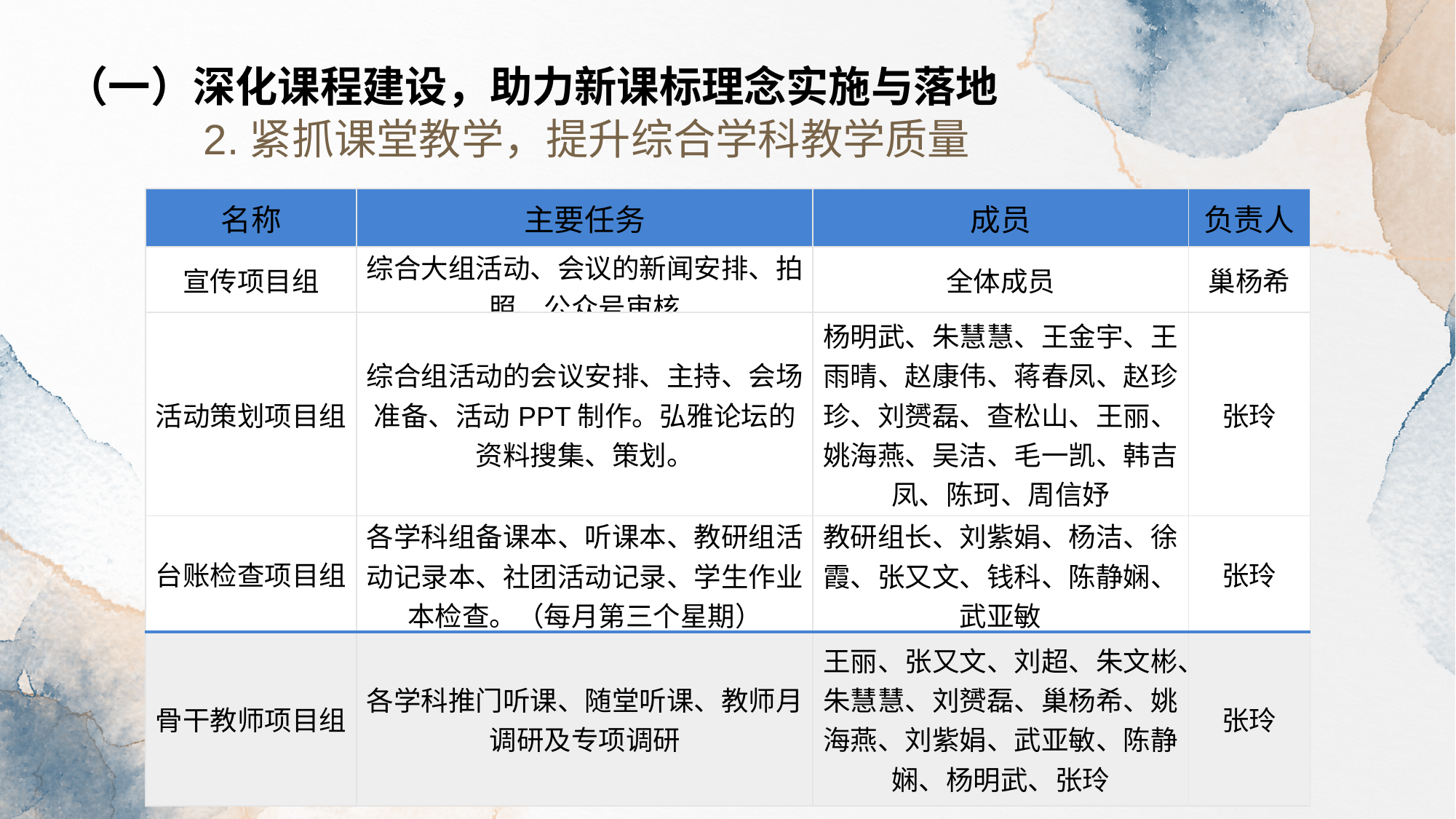

（一）深化课程建设，助力新课标理念实施与落地
2.紧抓课堂教学，提升综合学科教学质量
| 名称 | 主要任务 | 成员 | 负责人 |
| --- | --- | --- | --- |
| 宣传项目组 | 综合大组活动、会议的新闻安排、拍照、公众号审核 | 全体成员 | 巢杨希 |
| 活动策划项目组 | 综合组活动的会议安排、主持、会场准备、活动PPT制作。弘雅论坛的资料搜集、策划。 | 杨明武、朱慧慧、王金宇、王雨晴、赵康伟、蒋春凤、赵珍珍、刘赟磊、查松山、王丽、姚海燕、吴洁、毛一凯、韩吉凤、陈珂、周信妤 | 张玲 |
| 台账检查项目组 | 各学科组备课本、听课本、教研组活动记录本、社团活动记录、学生作业本检查。（每月第三个星期） | 教研组长、刘紫娟、杨洁、徐霞、张又文、钱科、陈静娴、武亚敏 | 张玲 |
| 骨干教师项目组 | 各学科推门听课、随堂听课、教师月调研及专项调研 | 王丽、张又文、刘超、朱文彬、朱慧慧、刘赟磊、巢杨希、姚海燕、刘紫娟、武亚敏、陈静娴、杨明武、张玲 | 张玲 |